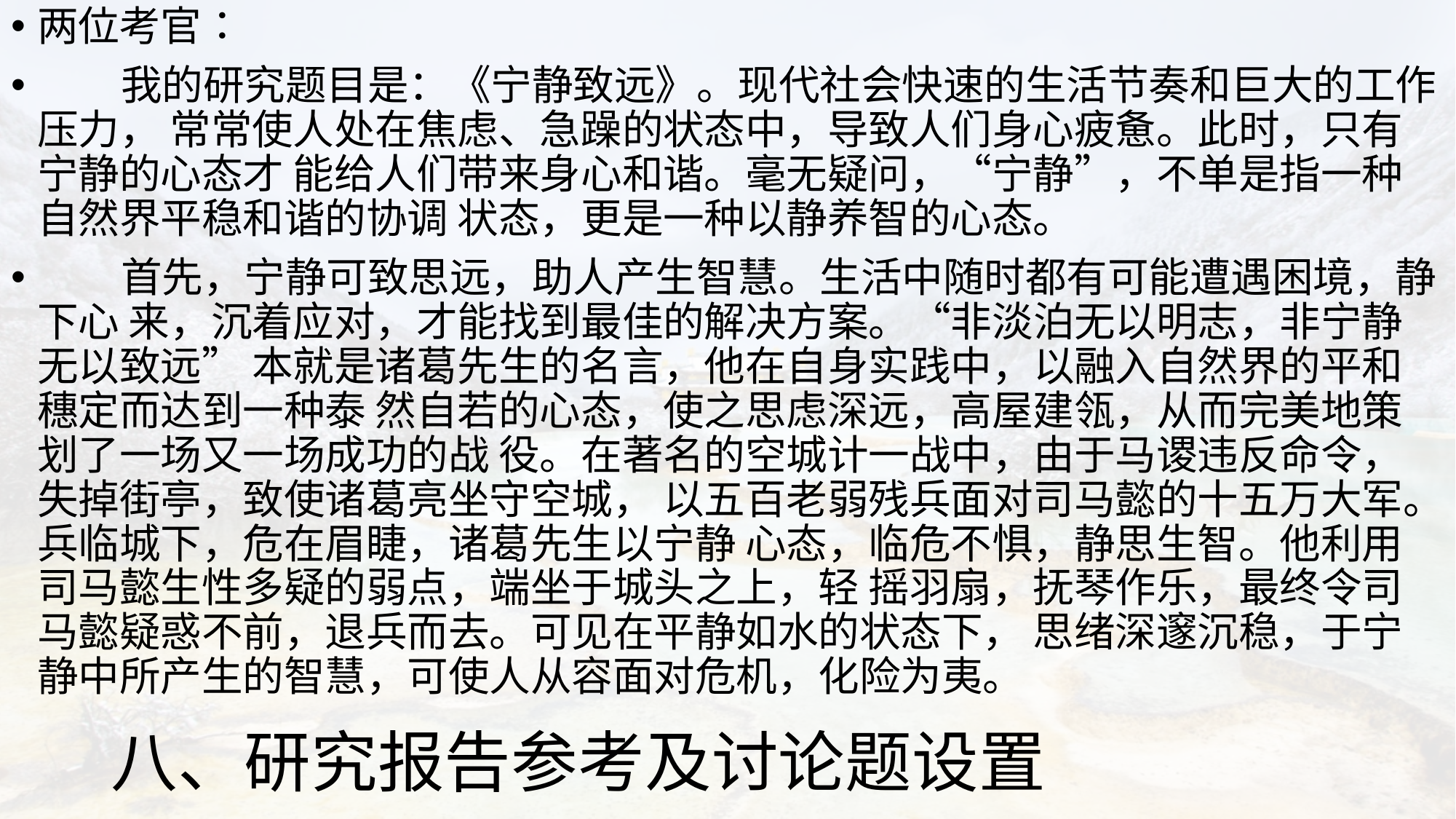

两位考官：
        我的研究题目是：《宁静致远》。现代社会快速的生活节奏和巨大的工作压力， 常常使人处在焦虑、急躁的状态中，导致人们身心疲惫。此时，只有宁静的心态才 能给人们带来身心和谐。毫无疑问，“宁静”，不单是指一种自然界平稳和谐的协调 状态，更是一种以静养智的心态。
        首先，宁静可致思远，助人产生智慧。生活中随时都有可能遭遇困境，静下心 来，沉着应对，才能找到最佳的解决方案。“非淡泊无以明志，非宁静无以致远” 本就是诸葛先生的名言，他在自身实践中，以融入自然界的平和穗定而达到一种泰 然自若的心态，使之思虑深远，高屋建瓴，从而完美地策划了一场又一场成功的战 役。在著名的空城计一战中，由于马谡违反命令，失掉街亭，致使诸葛亮坐守空城， 以五百老弱残兵面对司马懿的十五万大军。兵临城下，危在眉睫，诸葛先生以宁静 心态，临危不惧，静思生智。他利用司马懿生性多疑的弱点，端坐于城头之上，轻 摇羽扇，抚琴作乐，最终令司马懿疑惑不前，退兵而去。可见在平静如水的状态下， 思绪深邃沉稳，于宁静中所产生的智慧，可使人从容面对危机，化险为夷。
# 八、研究报告参考及讨论题设置